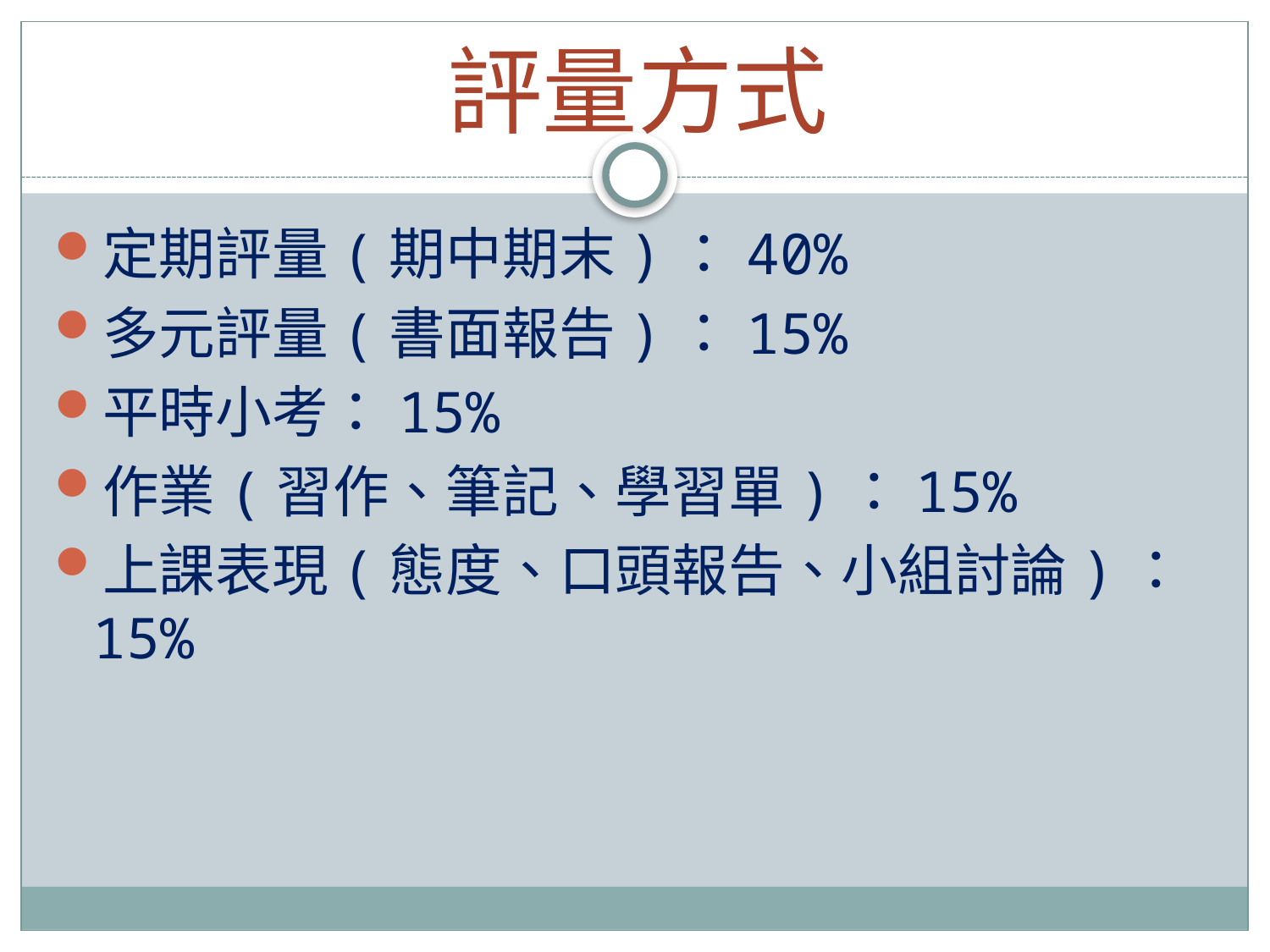

# 評量方式
定期評量(期中期末)：40%
多元評量(書面報告)：15%
平時小考：15%
作業(習作、筆記、學習單)：15%
上課表現(態度、口頭報告、小組討論)：15%